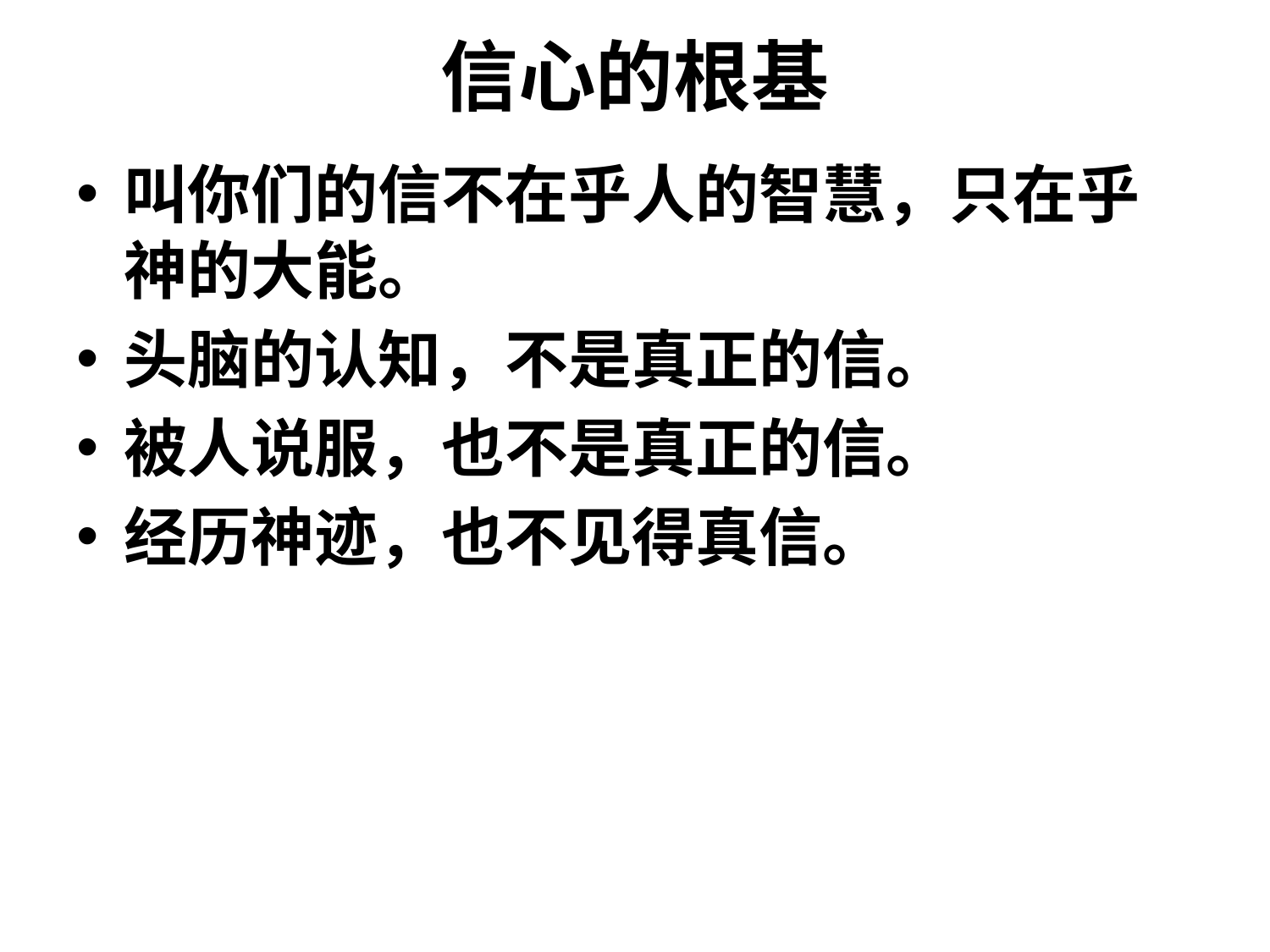

# 信心的根基
叫你们的信不在乎人的智慧，只在乎神的大能。
头脑的认知，不是真正的信。
被人说服，也不是真正的信。
经历神迹，也不见得真信。